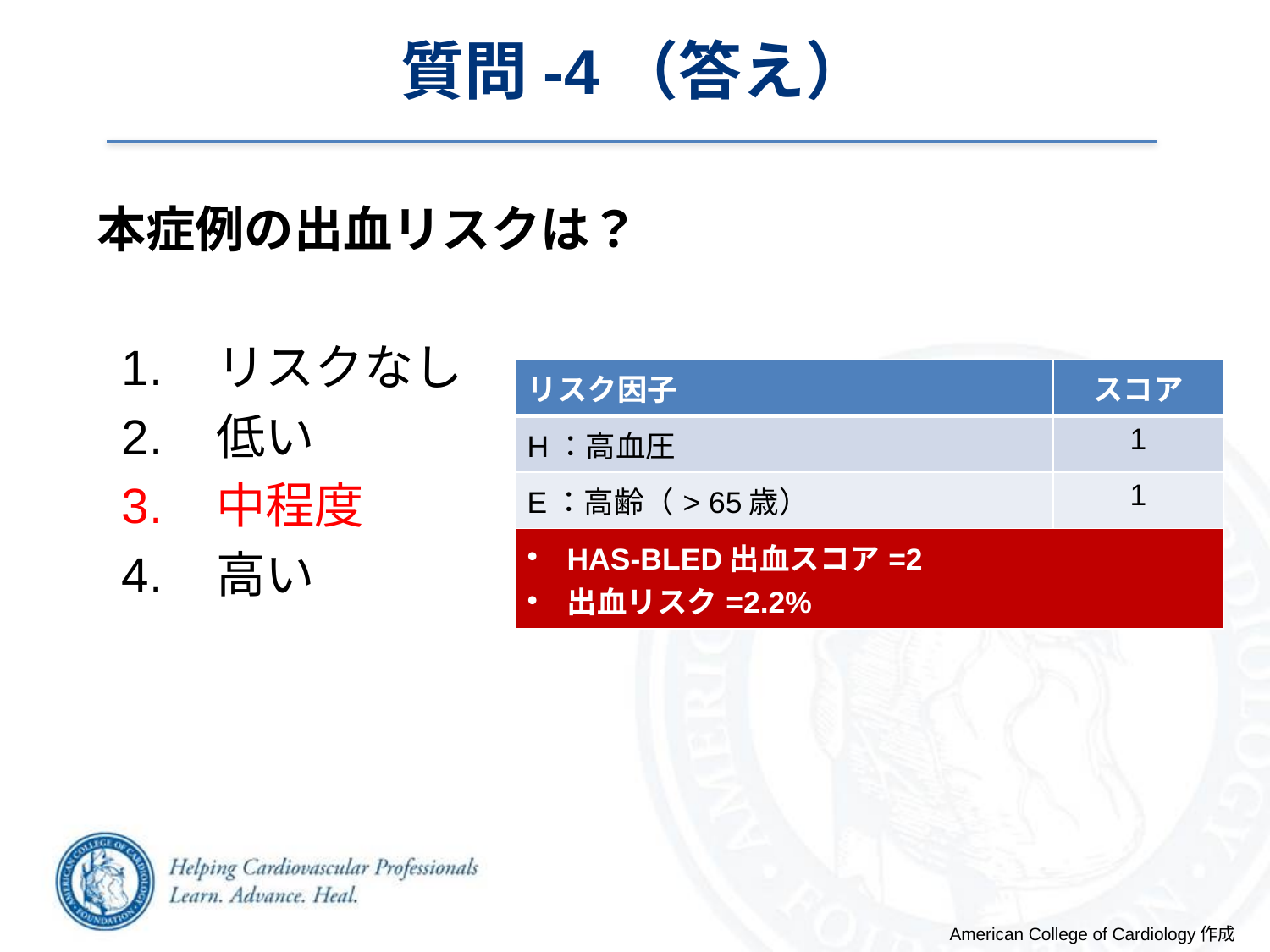

質問-4（答え）
本症例の出血リスクは？

 リスクなし
 低い
 中程度
 高い

| リスク因子 | スコア |
| --- | --- |
| H：高血圧 | 1 |
| E：高齢（> 65歳） | 1 |
| HAS-BLED出血スコア=2 出血リスク=2.2% |  |
American College of Cardiology作成